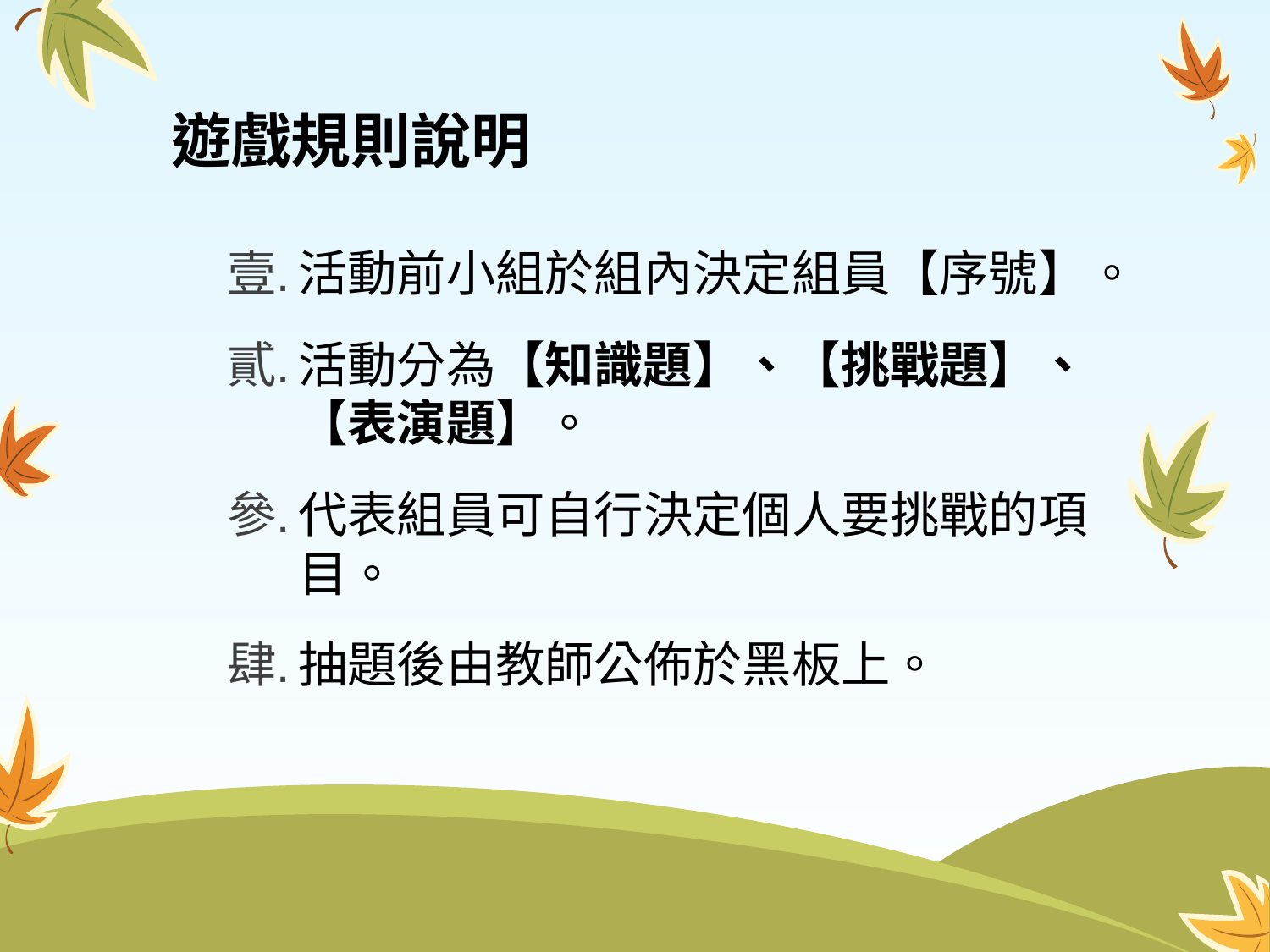

# 遊戲規則說明
活動前小組於組內決定組員【序號】。
活動分為【知識題】、【挑戰題】、【表演題】。
代表組員可自行決定個人要挑戰的項目。
抽題後由教師公佈於黑板上。